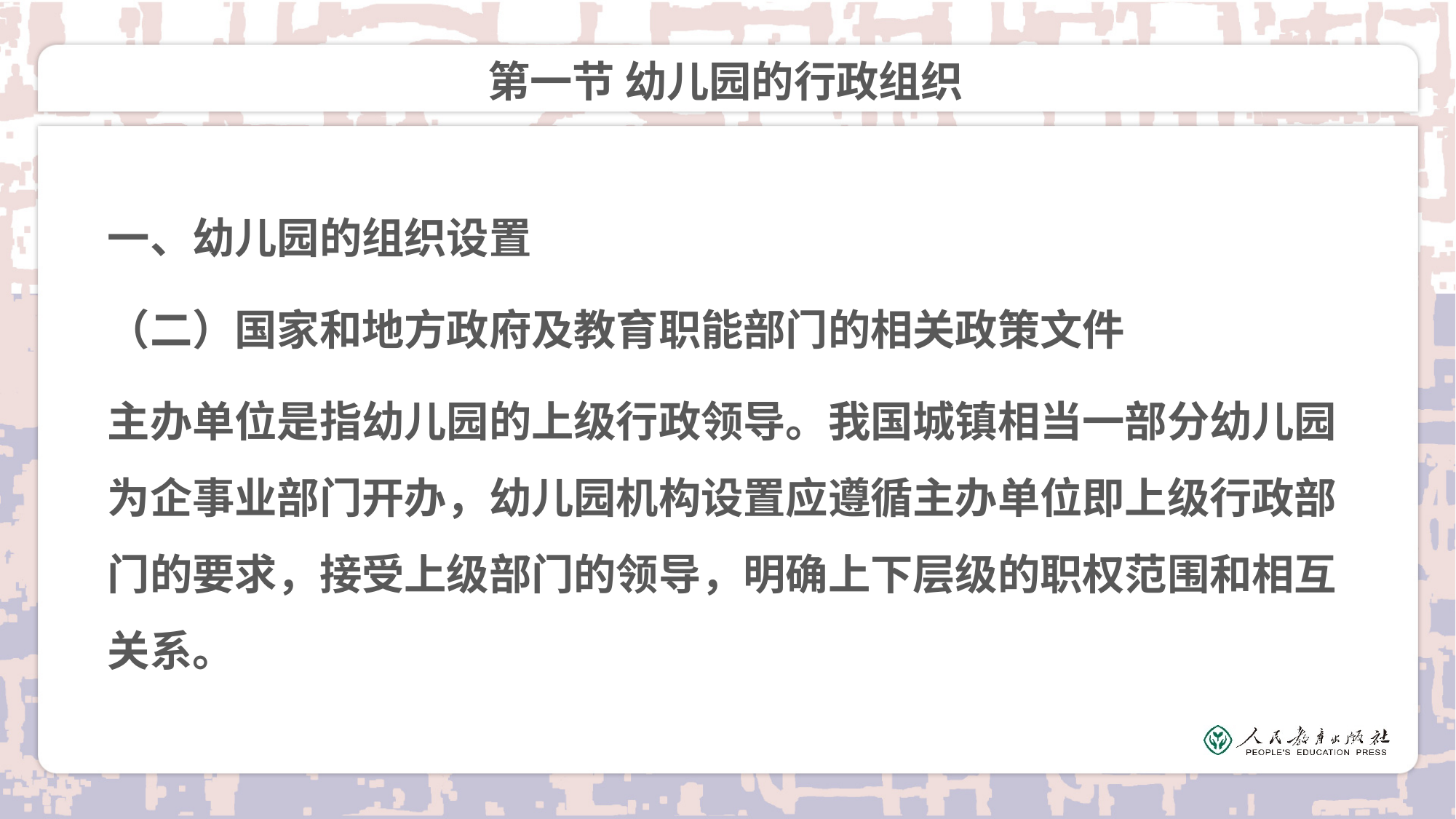

# 第一节 幼儿园的行政组织
一、幼儿园的组织设置
（二）国家和地方政府及教育职能部门的相关政策文件
主办单位是指幼儿园的上级行政领导。我国城镇相当一部分幼儿园为企事业部门开办，幼儿园机构设置应遵循主办单位即上级行政部门的要求，接受上级部门的领导，明确上下层级的职权范围和相互关系。